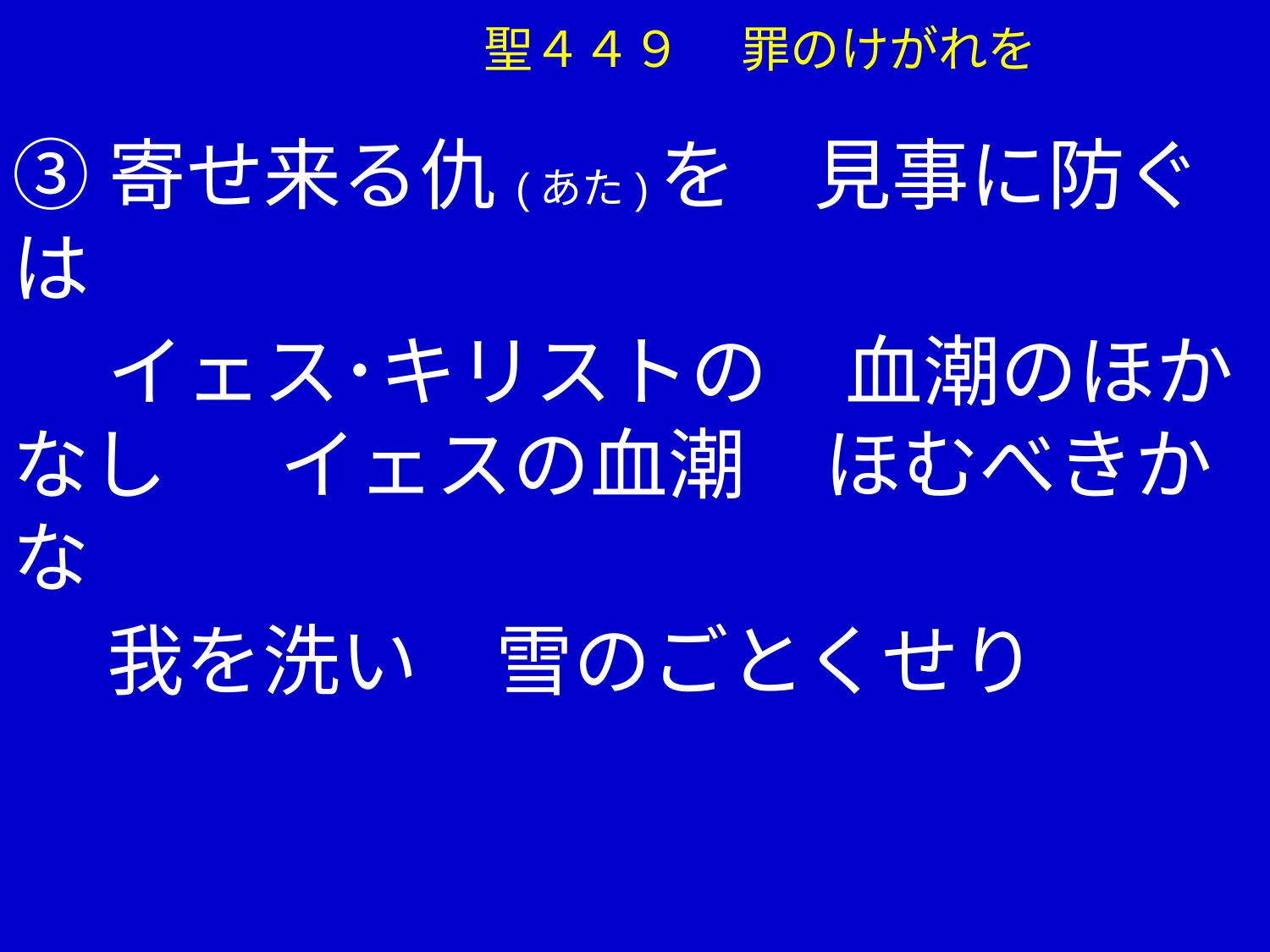

聖４４９ 　罪のけがれを
③寄せ来る仇(あた)を　見事に防ぐは
　 イェス･キリストの　血潮のほかなし 　 イェスの血潮　ほむべきかな
　 我を洗い　雪のごとくせり